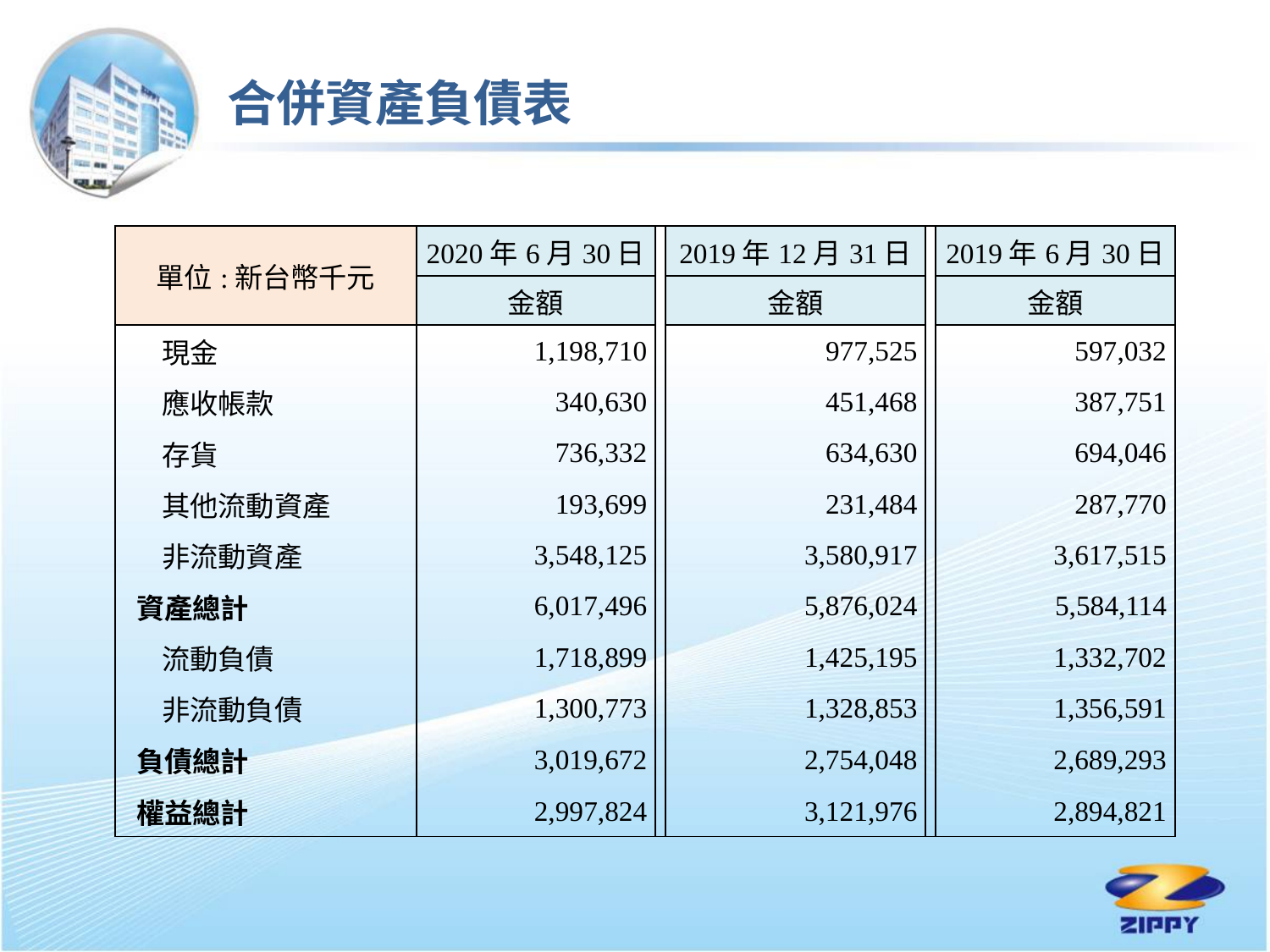

合併資產負債表

| 單位:新台幣千元 | 2020年6月30日 |  | 2019年12月31日 |  | 2019年6月30日 |
| --- | --- | --- | --- | --- | --- |
|  | 金額 |  | 金額 |  | 金額 |
| 現金 | 1,198,710 |  | 977,525 |  | 597,032 |
| 應收帳款 | 340,630 |  | 451,468 |  | 387,751 |
| 存貨 | 736,332 |  | 634,630 |  | 694,046 |
| 其他流動資產 | 193,699 |  | 231,484 |  | 287,770 |
| 非流動資產 | 3,548,125 |  | 3,580,917 |  | 3,617,515 |
| 資產總計 | 6,017,496 |  | 5,876,024 |  | 5,584,114 |
| 流動負債 | 1,718,899 |  | 1,425,195 |  | 1,332,702 |
| 非流動負債 | 1,300,773 |  | 1,328,853 |  | 1,356,591 |
| 負債總計 | 3,019,672 |  | 2,754,048 |  | 2,689,293 |
| 權益總計 | 2,997,824 |  | 3,121,976 |  | 2,894,821 |